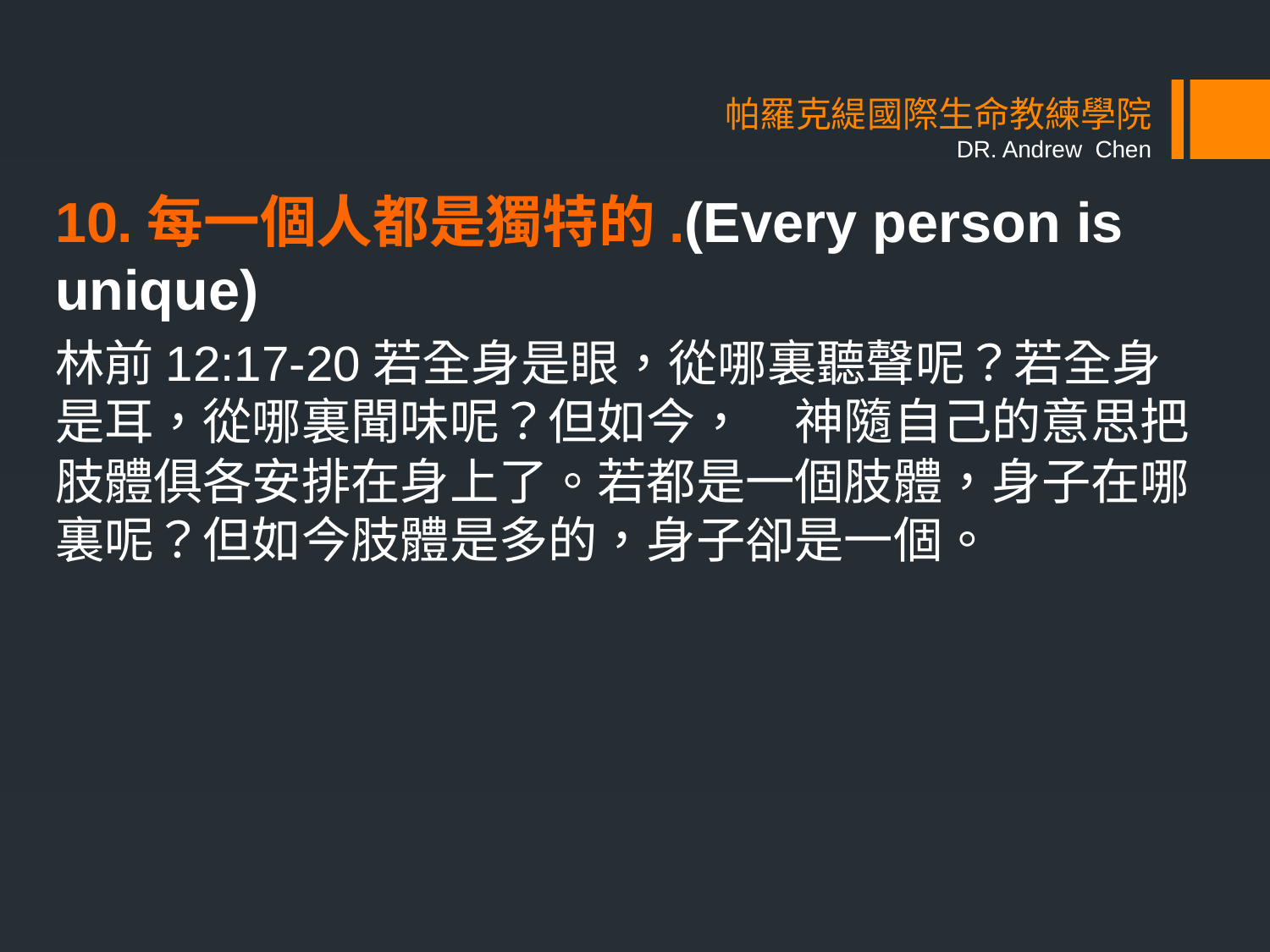

# 帕羅克緹國際生命教練學院 DR. Andrew  Chen
10.每一個人都是獨特的.(Every person is unique)
林前12:17-20若全身是眼，從哪裏聽聲呢？若全身是耳，從哪裏聞味呢？但如今，　神隨自己的意思把肢體俱各安排在身上了。若都是一個肢體，身子在哪裏呢？但如今肢體是多的，身子卻是一個。